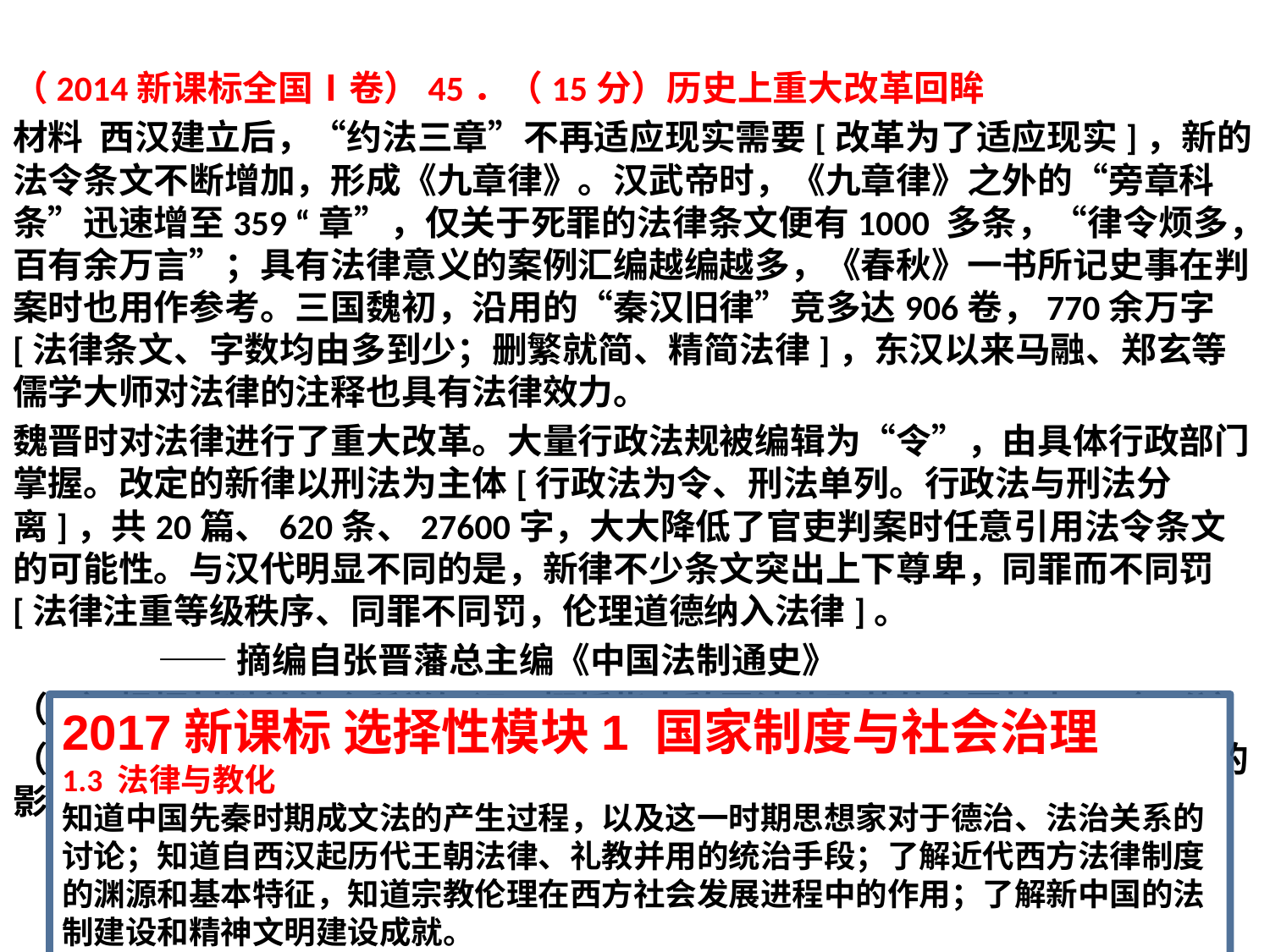

（2014新课标全国Ⅰ卷）45．（15分）历史上重大改革回眸
材料  西汉建立后，“约法三章”不再适应现实需要[改革为了适应现实]，新的法令条文不断增加，形成《九章律》。汉武帝时，《九章律》之外的“旁章科条”迅速增至359 “章”，仅关于死罪的法律条文便有1000 多条，“律令烦多，百有余万言”；具有法律意义的案例汇编越编越多，《春秋》一书所记史事在判案时也用作参考。三国魏初，沿用的“秦汉旧律”竞多达906卷，770余万字[法律条文、字数均由多到少；删繁就简、精简法律]，东汉以来马融、郑玄等儒学大师对法律的注释也具有法律效力。
魏晋时对法律进行了重大改革。大量行政法规被编辑为“令”，由具体行政部门掌握。改定的新律以刑法为主体[行政法为令、刑法单列。行政法与刑法分离]，共20篇、620条、27600字，大大降低了官吏判案时任意引用法令条文的可能性。与汉代明显不同的是，新律不少条文突出上下尊卑，同罪而不同罚[法律注重等级秩序、同罪不同罚，伦理道德纳入法律]。
                  ——摘编自张晋藩总主编《中国法制通史》
（1）根据材料并结合所学知识，概括指出魏晋法律改革的主要特点。（8分）
（2）根据材料并结合所学知识，分别说明儒学对西汉、东汉、魏晋时期法律的影响。（7 分）

2017新课标 选择性模块1 国家制度与社会治理
1.3 法律与教化
知道中国先秦时期成文法的产生过程，以及这一时期思想家对于德治、法治关系的讨论；知道自西汉起历代王朝法律、礼教并用的统治手段；了解近代西方法律制度的渊源和基本特征，知道宗教伦理在西方社会发展进程中的作用；了解新中国的法制建设和精神文明建设成就。